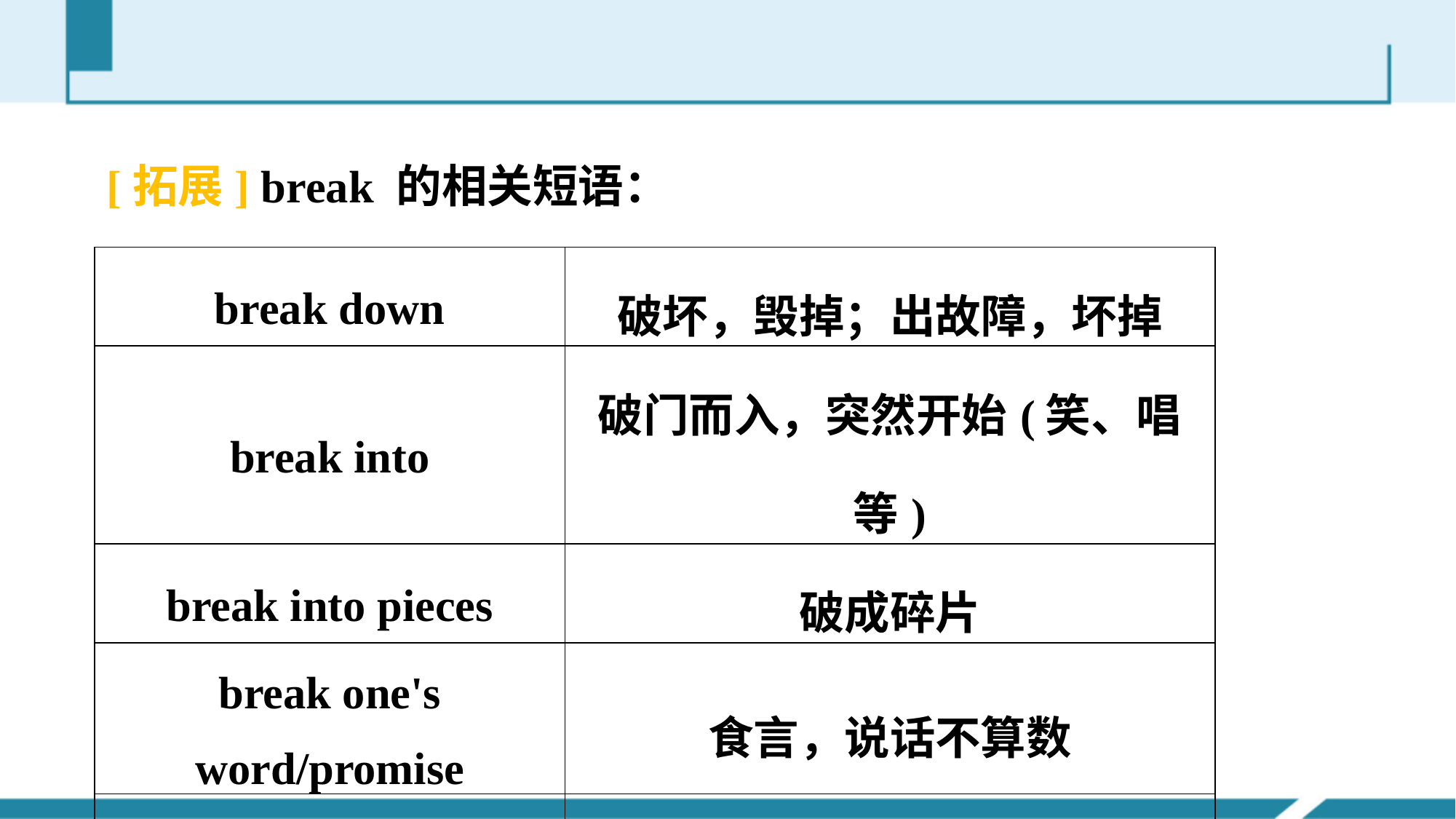

[拓展] break 的相关短语：
| break down | 破坏，毁掉；出故障，坏掉 |
| --- | --- |
| break into | 破门而入，突然开始(笑、唱等) |
| break into pieces | 破成碎片 |
| break one's word/promise | 食言，说话不算数 |
| break the law/rule | 违反法律/规章制度 |